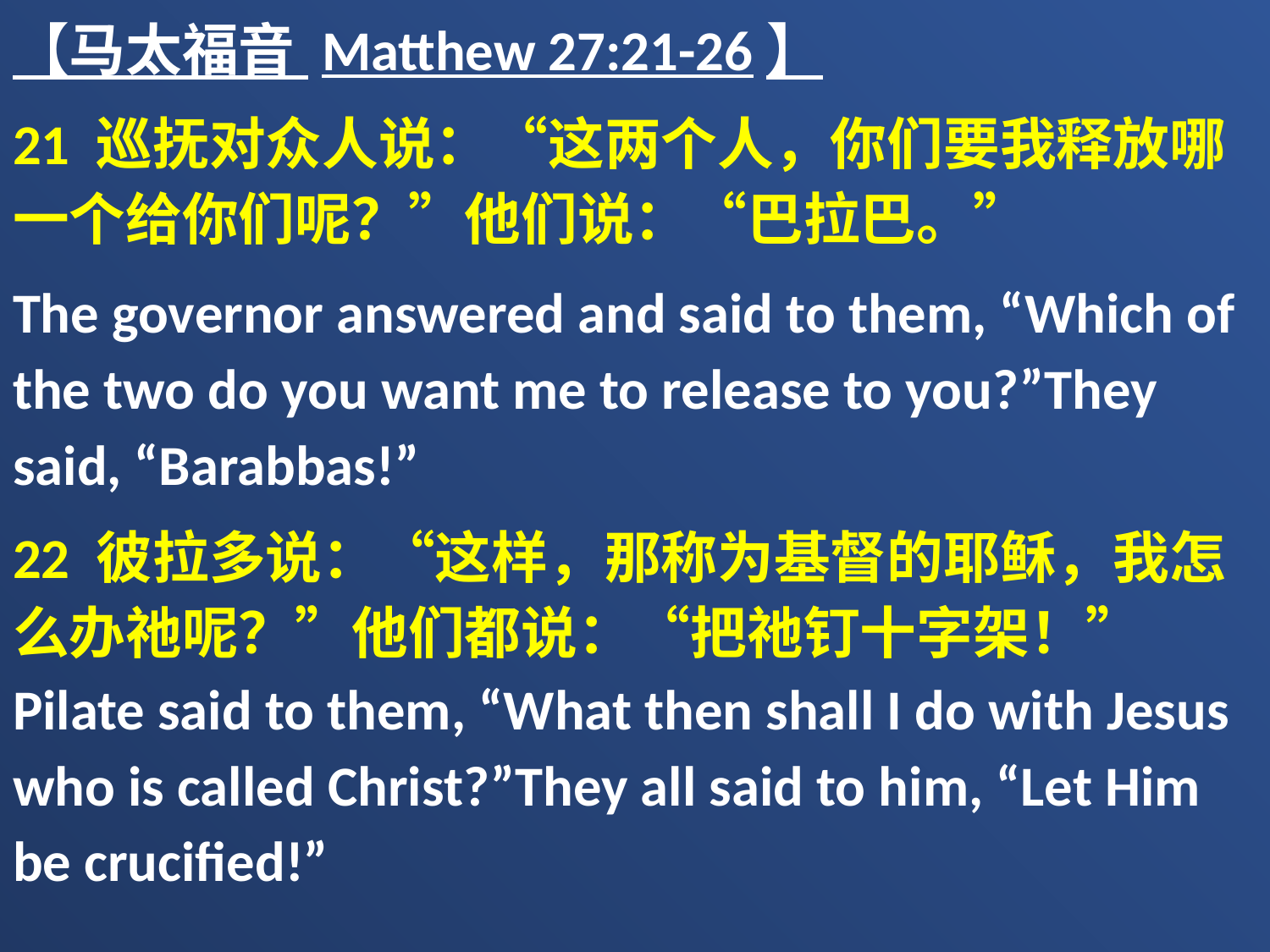

【马太福音 Matthew 27:21-26】
21 巡抚对众人说：“这两个人，你们要我释放哪一个给你们呢？”他们说：“巴拉巴。”
The governor answered and said to them, “Which of the two do you want me to release to you?”They said, “Barabbas!”
22 彼拉多说：“这样，那称为基督的耶稣，我怎么办祂呢？”他们都说：“把祂钉十字架！” Pilate said to them, “What then shall I do with Jesus who is called Christ?”They all said to him, “Let Him be crucified!”